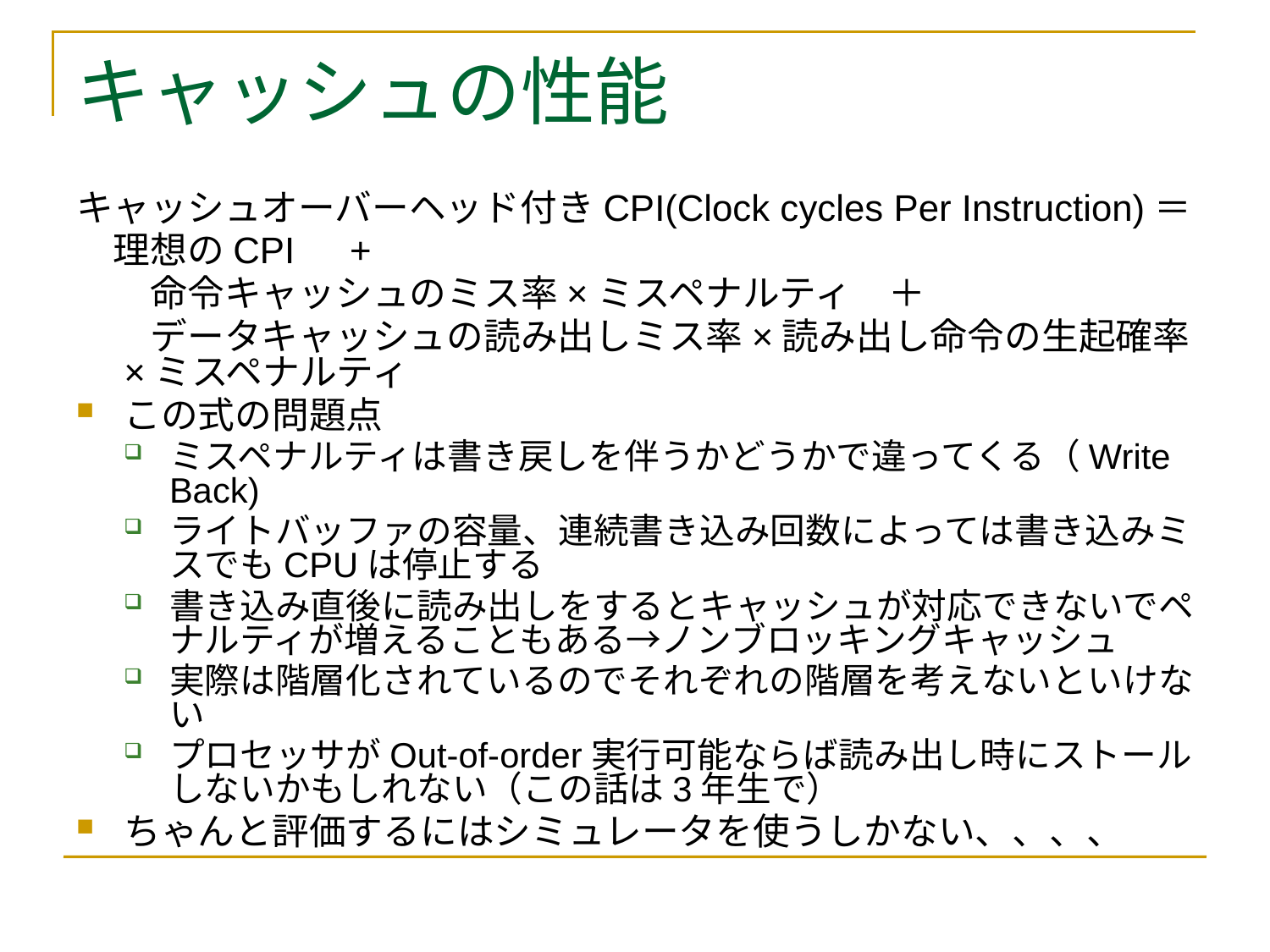

# キャッシュの性能
キャッシュオーバーヘッド付きCPI(Clock cycles Per Instruction)＝
　理想のCPI　+
　　命令キャッシュのミス率×ミスペナルティ　＋
　　データキャッシュの読み出しミス率×読み出し命令の生起確率×ミスペナルティ
この式の問題点
ミスペナルティは書き戻しを伴うかどうかで違ってくる（Write Back)
ライトバッファの容量、連続書き込み回数によっては書き込みミスでもCPUは停止する
書き込み直後に読み出しをするとキャッシュが対応できないでペナルティが増えることもある→ノンブロッキングキャッシュ
実際は階層化されているのでそれぞれの階層を考えないといけない
プロセッサがOut-of-order実行可能ならば読み出し時にストールしないかもしれない（この話は3年生で）
ちゃんと評価するにはシミュレータを使うしかない、、、、